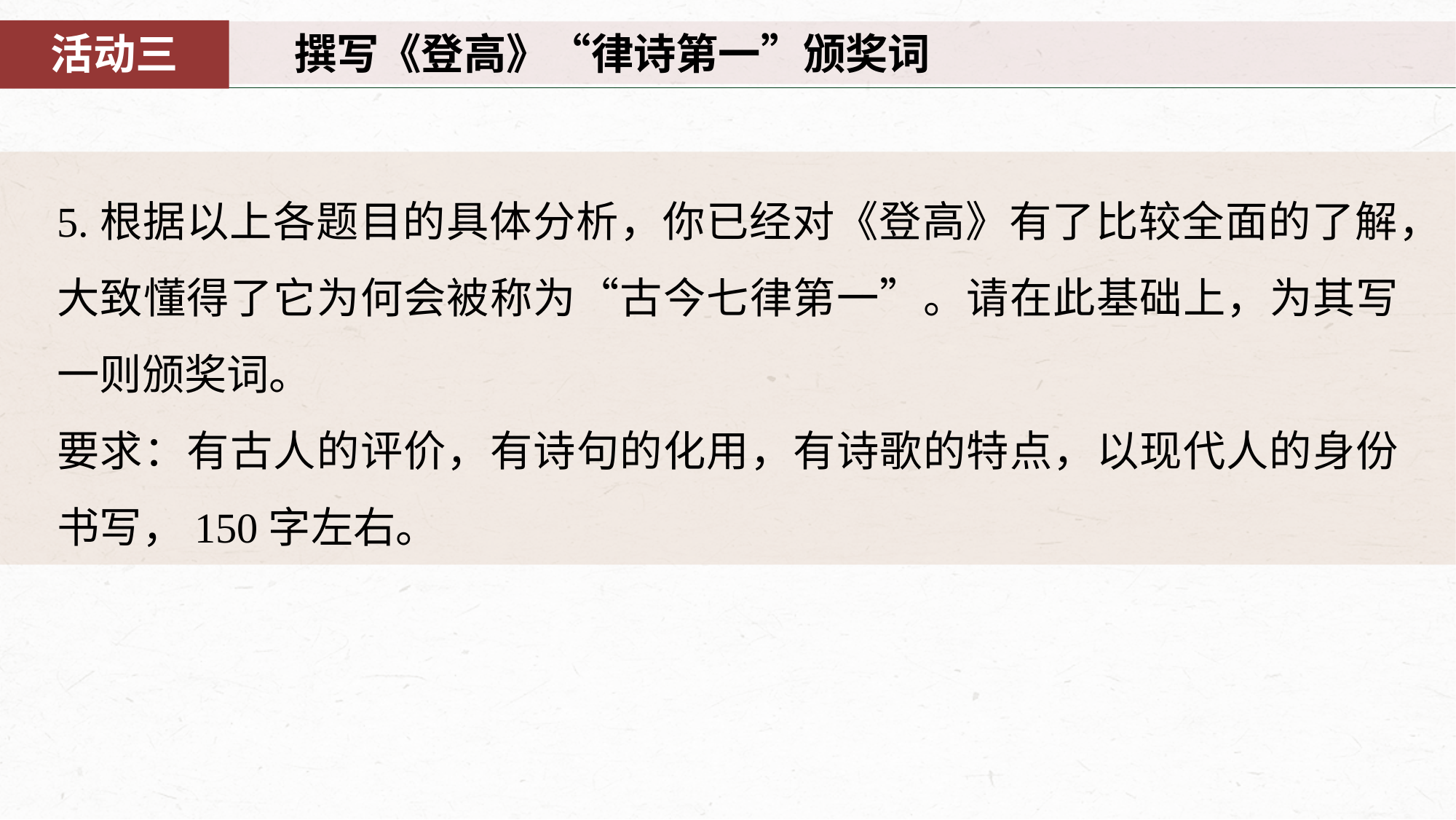

活动三
撰写《登高》“律诗第一”颁奖词

5.根据以上各题目的具体分析，你已经对《登高》有了比较全面的了解，大致懂得了它为何会被称为“古今七律第一”。请在此基础上，为其写一则颁奖词。
要求：有古人的评价，有诗句的化用，有诗歌的特点，以现代人的身份书写，150字左右。